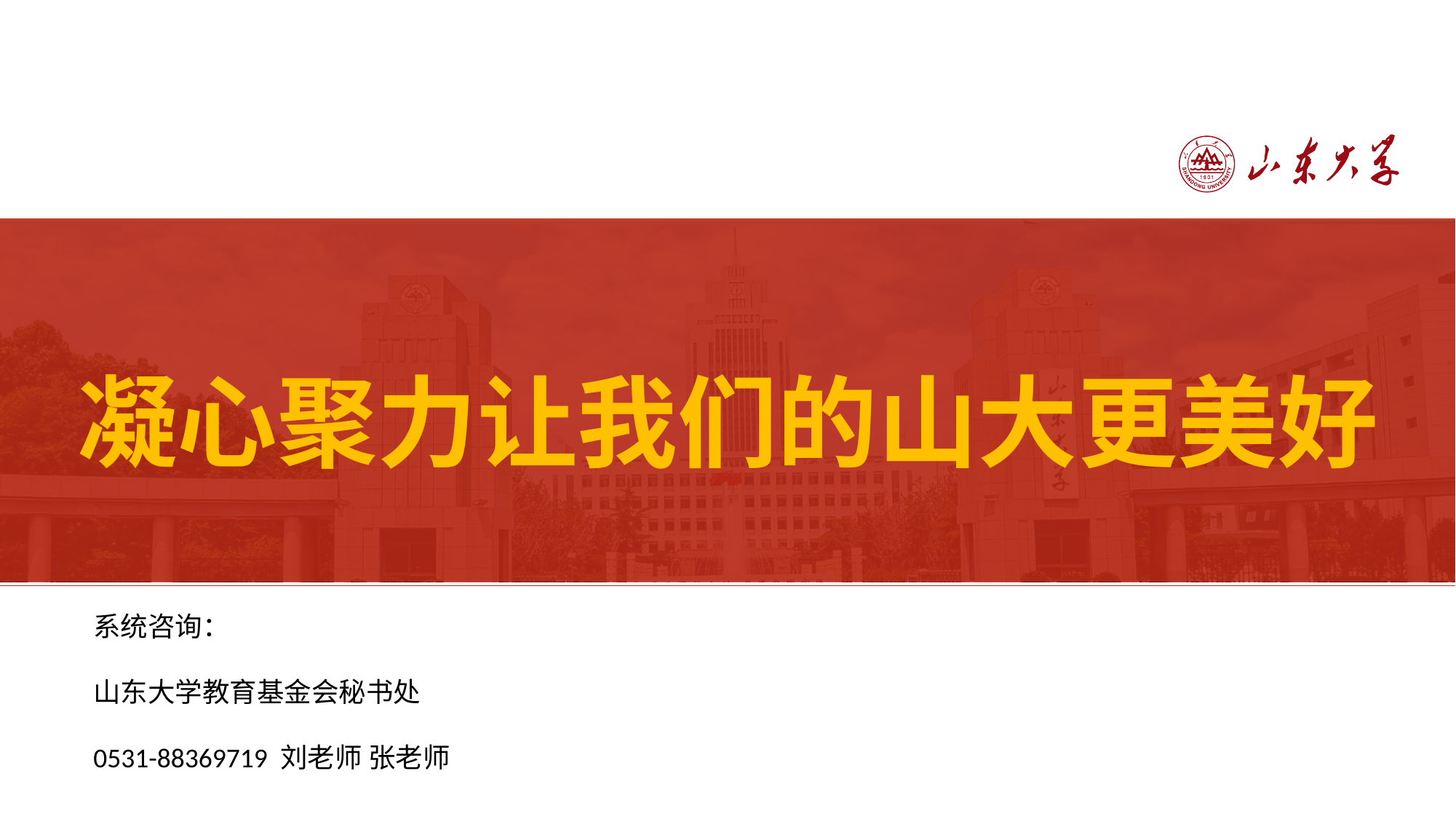

凝心聚力让我们的山大更美好
系统咨询：

山东大学教育基金会秘书处

0531-88369719 刘老师 张老师